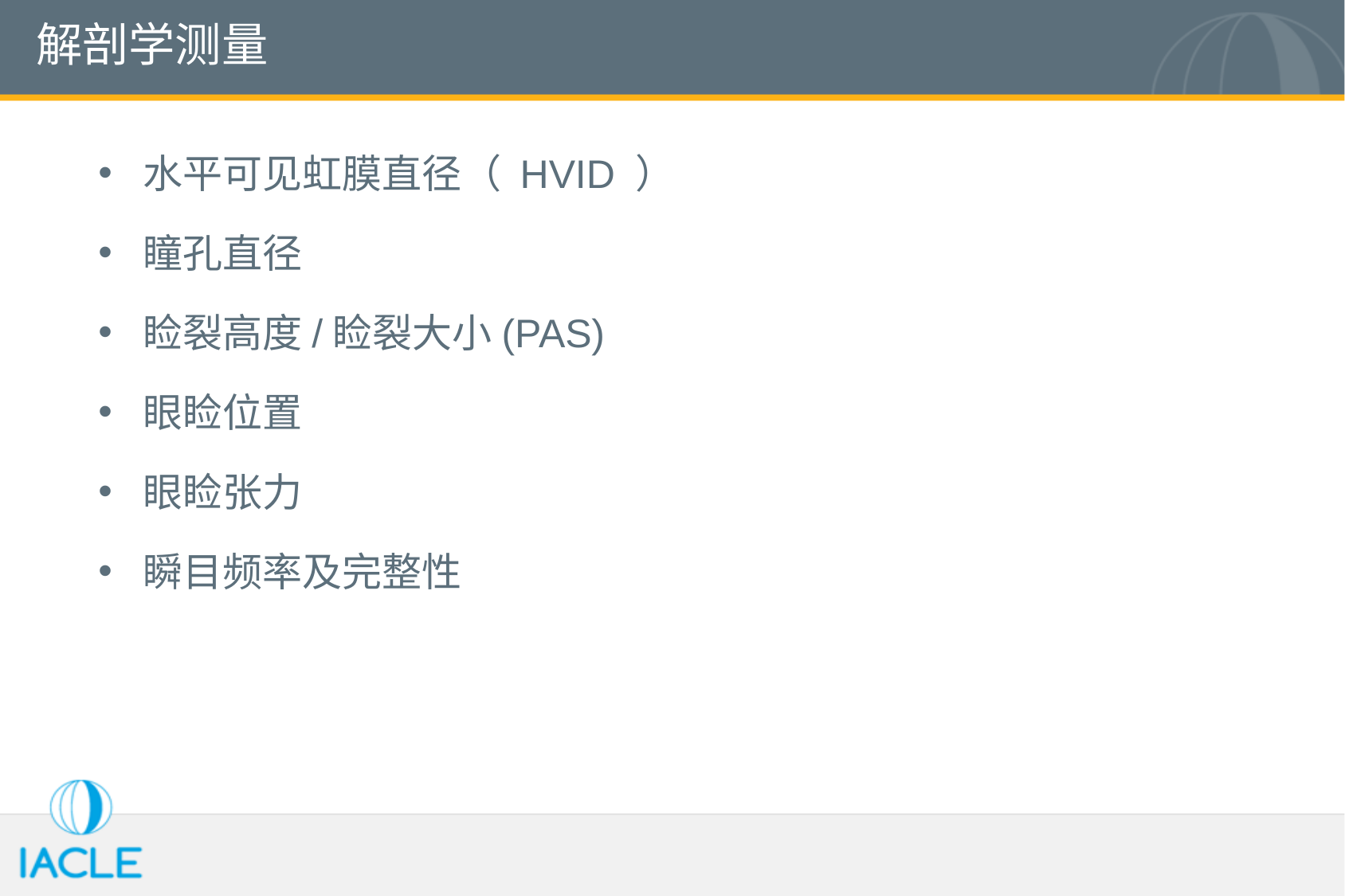

# 解剖学测量
水平可见虹膜直径（ HVID ）
瞳孔直径
睑裂高度/睑裂大小(PAS)
眼睑位置
眼睑张力
瞬目频率及完整性